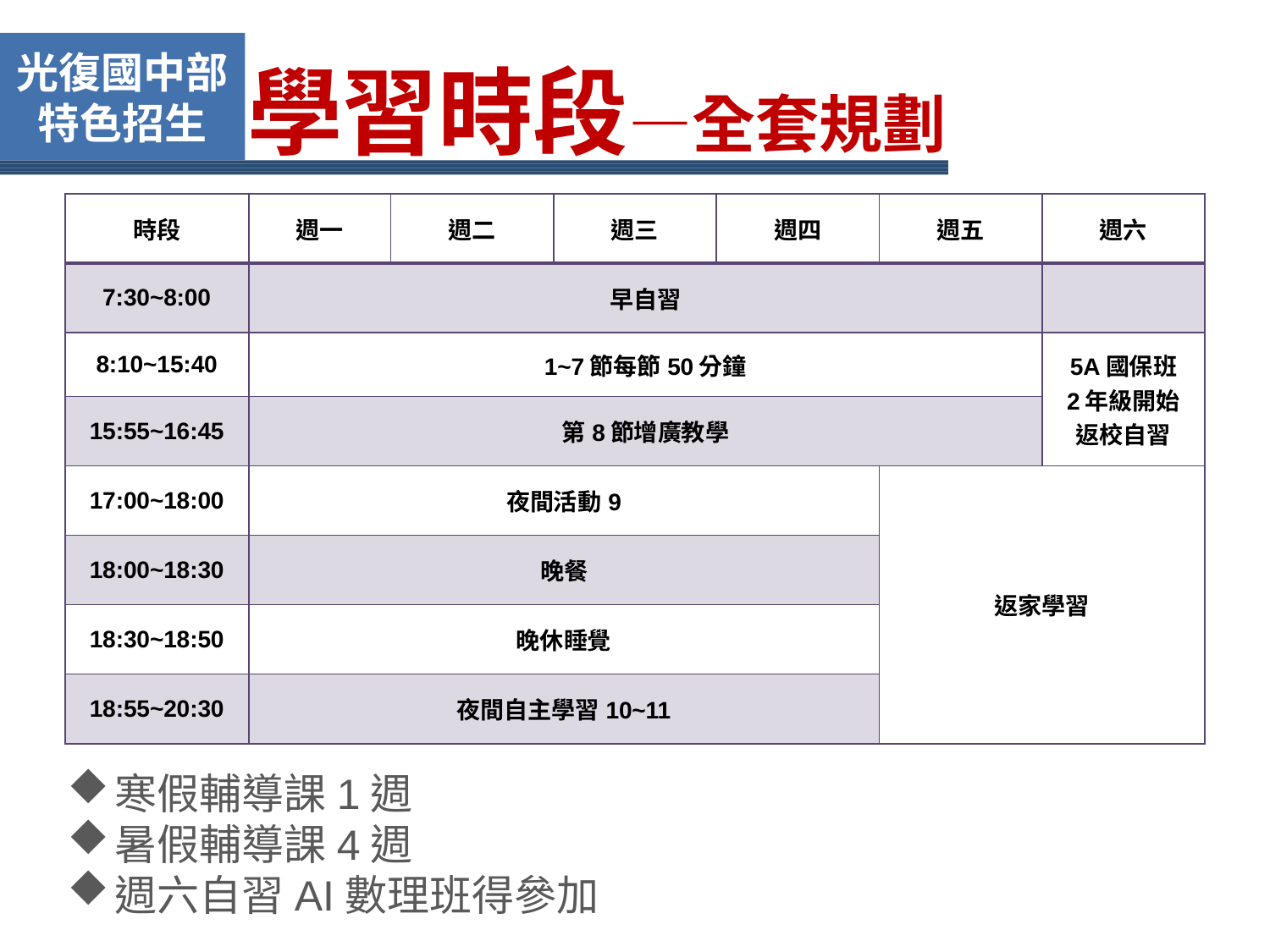

光復國中部
特色招生
學習時段—全套規劃

| 時段 | 週一 | 週二 | 週三 | 週四 | 週五 | 週六 |
| --- | --- | --- | --- | --- | --- | --- |
| 7:30~8:00 | 早自習 |  |  |  |  |  |
| 8:10~15:40 | 1~7節每節50分鐘 |  |  |  |  | 5A國保班 2年級開始 返校自習 |
| 15:55~16:45 | 第8節增廣教學 |  |  |  |  |  |
| 17:00~18:00 | 夜間活動9 |  |  |  | 返家學習 |  |
| 18:00~18:30 | 晚餐 |  |  |  |  |  |
| 18:30~18:50 | 晚休睡覺 |  |  |  |  |  |
| 18:55~20:30 | 夜間自主學習10~11 |  |  |  |  |  |
競賽活動
寒假輔導課1週
暑假輔導課4週
週六自習AI數理班得參加